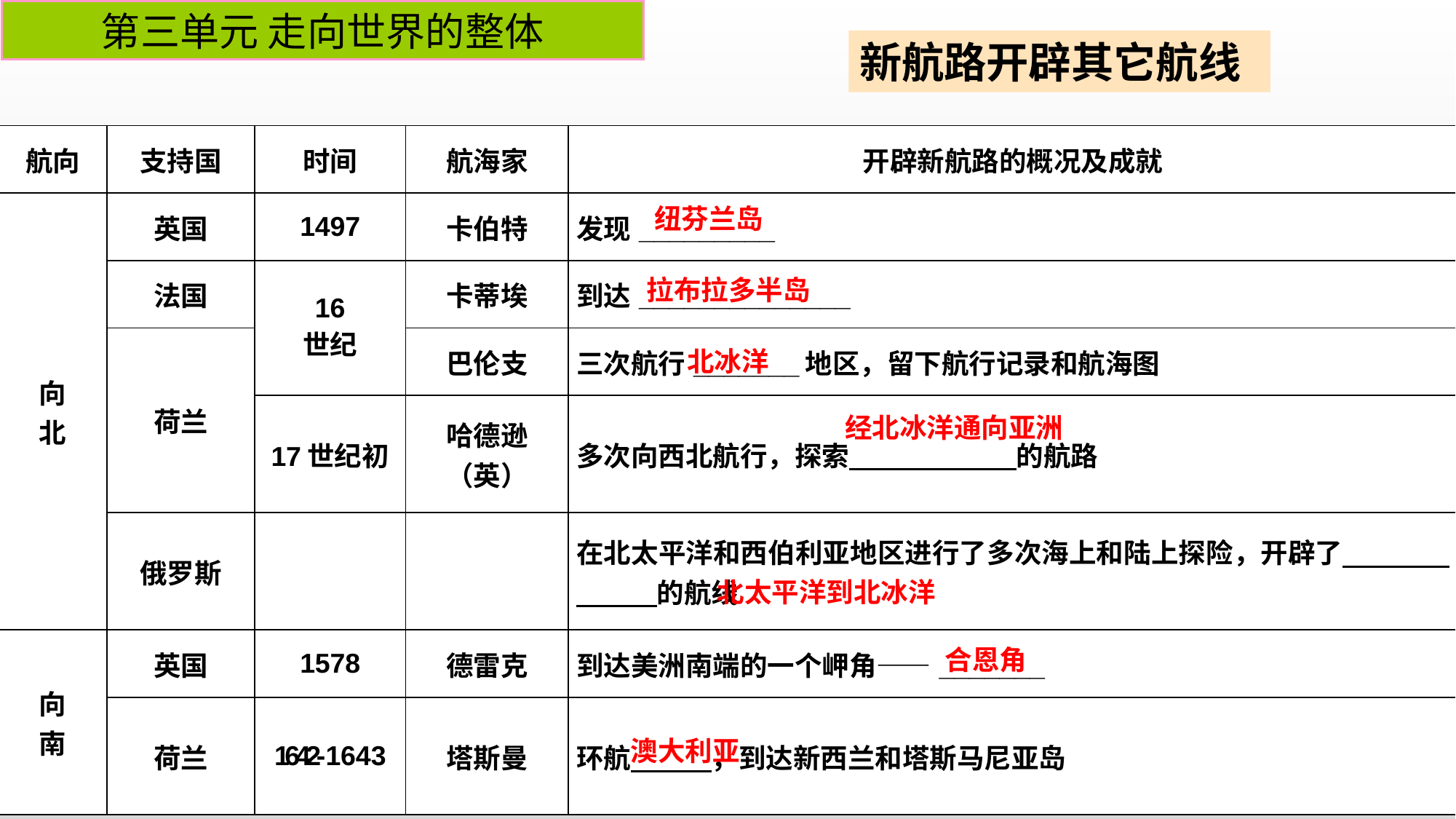

第三单元 走向世界的整体
新航路开辟其它航线
| 航向 | 支持国 | 时间 | 航海家 | 开辟新航路的概况及成就 |
| --- | --- | --- | --- | --- |
| 向 北 | 英国 | 1497 | 卡伯特 | 发现\_\_\_\_\_\_\_\_\_ |
|  | 法国 | 16 世纪 | 卡蒂埃 | 到达\_\_\_\_\_\_\_\_\_\_\_\_\_\_ |
|  | 荷兰 |  | 巴伦支 | 三次航行\_\_\_\_\_\_\_地区，留下航行记录和航海图 |
|  |  | 17世纪初 | 哈德逊（英） | 多次向西北航行，探索 的航路 |
|  | 俄罗斯 |  |  | 在北太平洋和西伯利亚地区进行了多次海上和陆上探险，开辟了 的航线 |
| 向 南 | 英国 | 1578 | 德雷克 | 到达美洲南端的一个岬角——\_\_\_\_\_\_\_ |
|  | 荷兰 | 1642-1643 | 塔斯曼 | 环航 ，到达新西兰和塔斯马尼亚岛 |
纽芬兰岛
拉布拉多半岛

北冰洋
经北冰洋通向亚洲
北太平洋到北冰洋
合恩角
澳大利亚